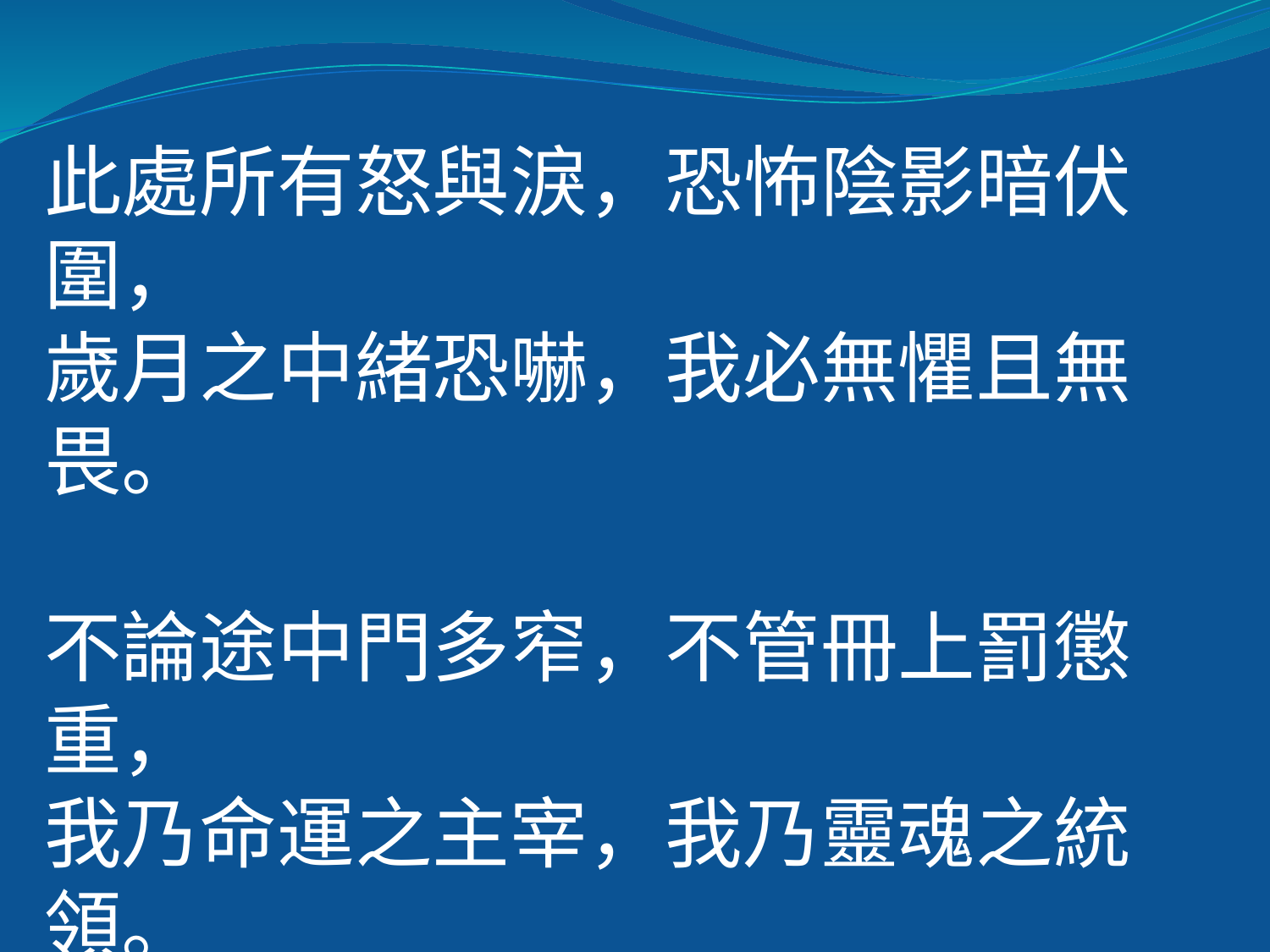

此處所有怒與淚，恐怖陰影暗伏圍，
歲月之中緒恐嚇，我必無懼且無畏。

不論途中門多窄，不管冊上罰懲重，
我乃命運之主宰，我乃靈魂之統領。